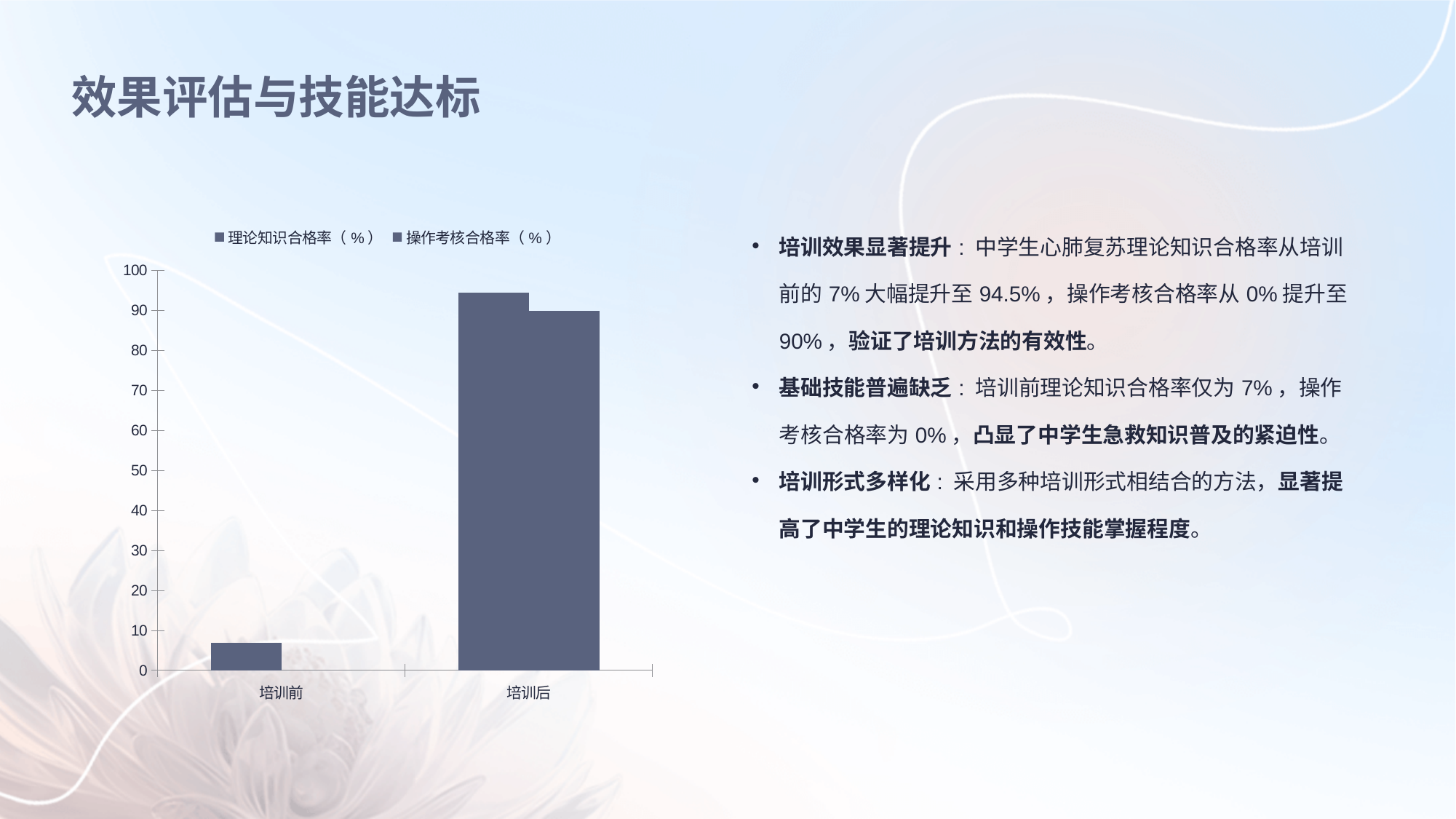

效果评估与技能达标
培训效果显著提升: 中学生心肺复苏理论知识合格率从培训前的7%大幅提升至94.5%，操作考核合格率从0%提升至90%，验证了培训方法的有效性。
基础技能普遍缺乏: 培训前理论知识合格率仅为7%，操作考核合格率为0%，凸显了中学生急救知识普及的紧迫性。
培训形式多样化: 采用多种培训形式相结合的方法，显著提高了中学生的理论知识和操作技能掌握程度。

### Chart

| Category | 理论知识合格率（%） | 操作考核合格率（%） |
|---|---|---|
| 培训前 | 7.0 | 0.0 |
| 培训后 | 94.5 | 90.0 |